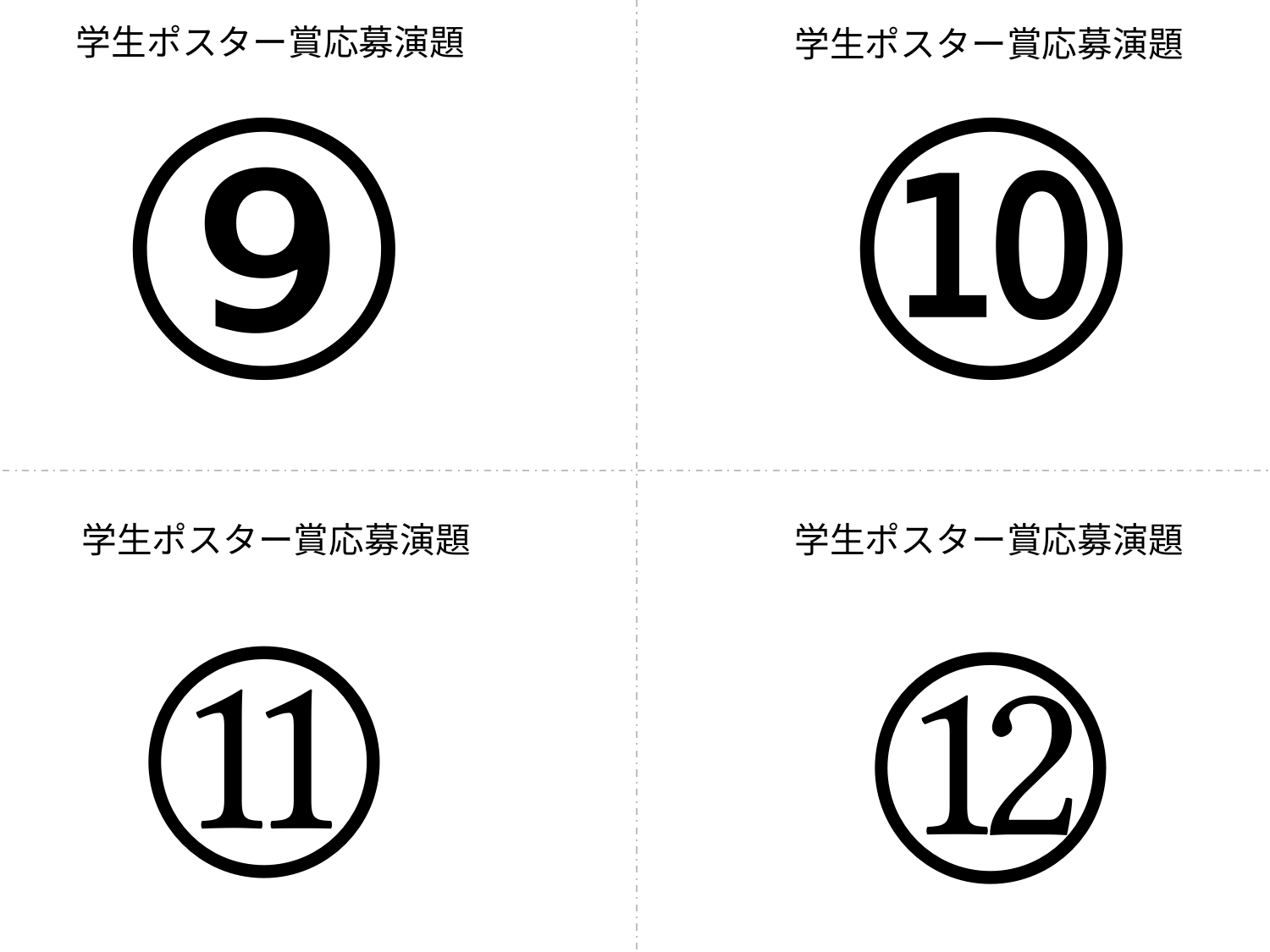

学生ポスター賞応募演題
学生ポスター賞応募演題
⑨
⑩
学生ポスター賞応募演題
学生ポスター賞応募演題
⑪
⑫